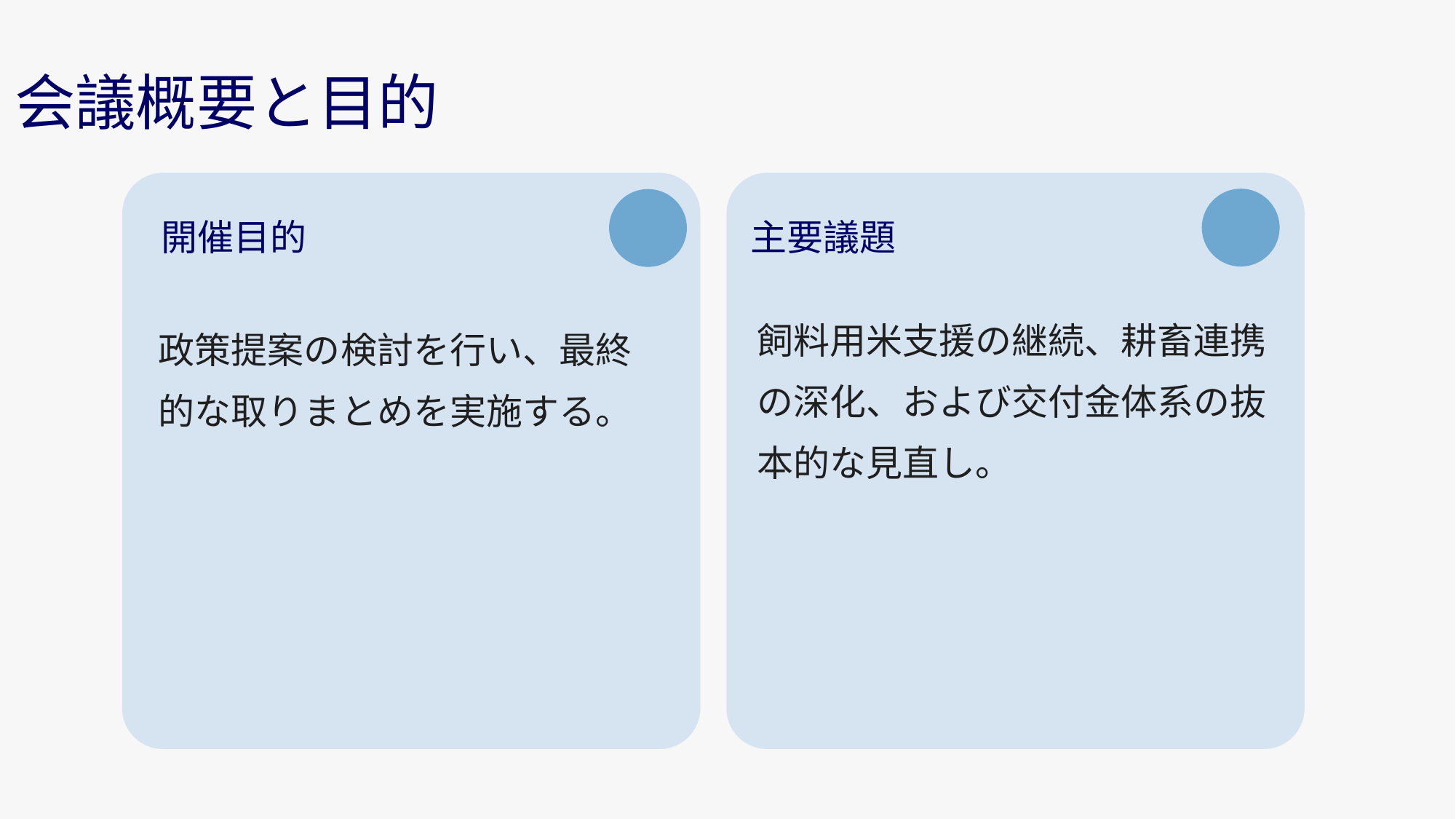

会議概要と目的

開催目的
主要議題
飼料用米支援の継続、耕畜連携の深化、および交付金体系の抜本的な見直し。
政策提案の検討を行い、最終的な取りまとめを実施する。